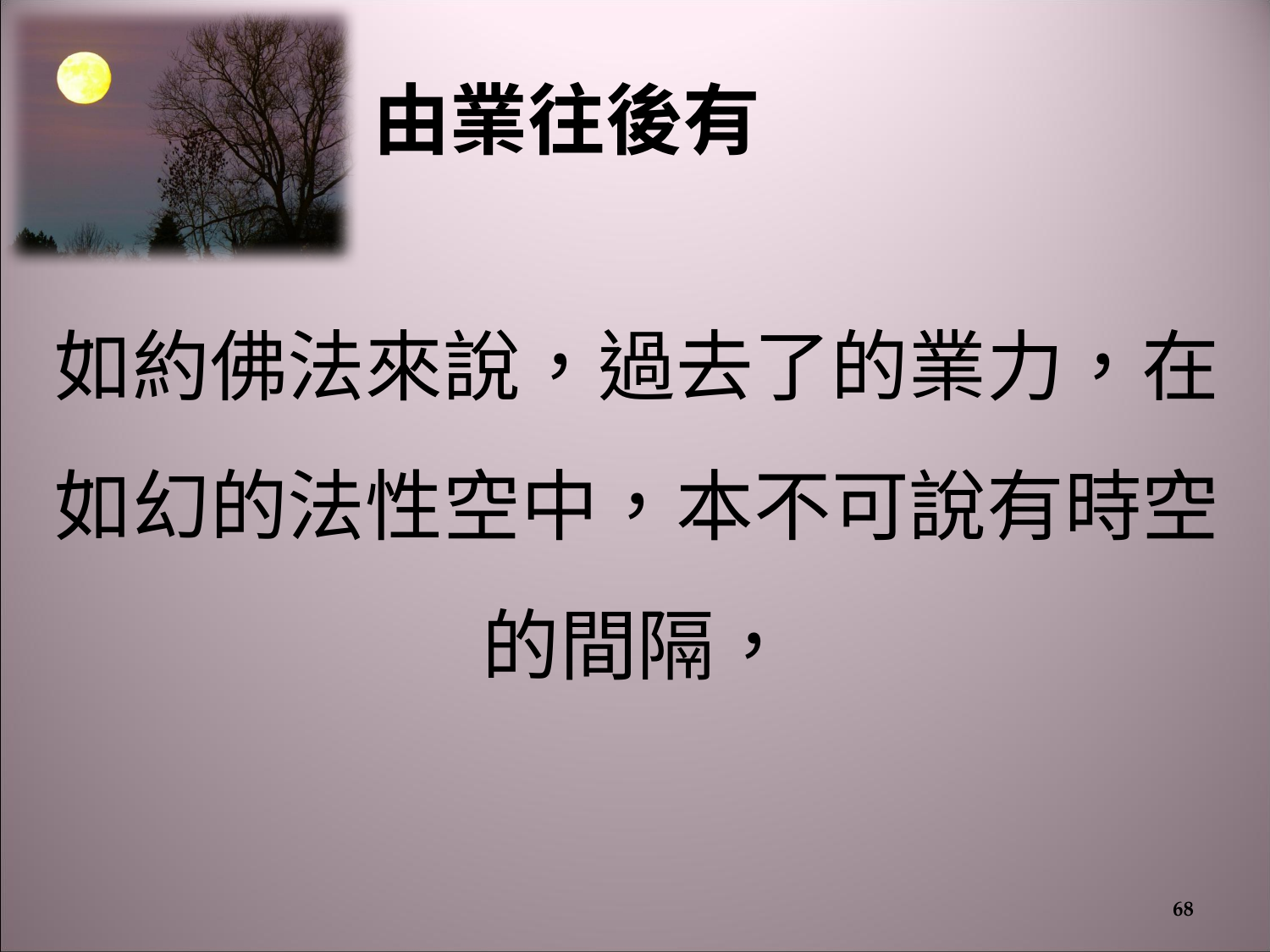

# 由業往後有
如約佛法來說，過去了的業力，在如幻的法性空中，本不可說有時空的間隔，

68